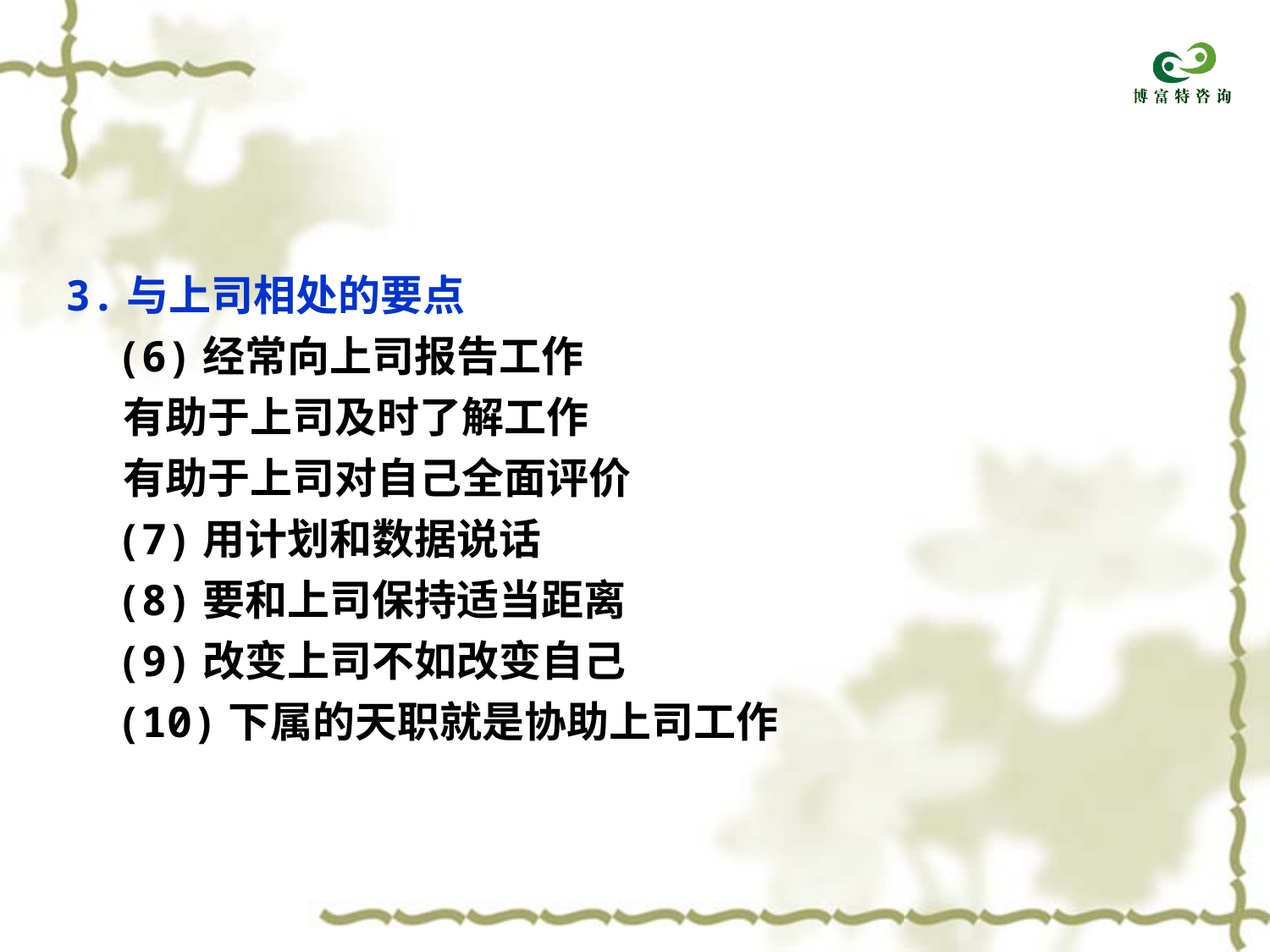

3.与上司相处的要点
  (6)经常向上司报告工作
     有助于上司及时了解工作
     有助于上司对自己全面评价
  (7)用计划和数据说话
  (8)要和上司保持适当距离
  (9)改变上司不如改变自己
  (10)下属的天职就是协助上司工作